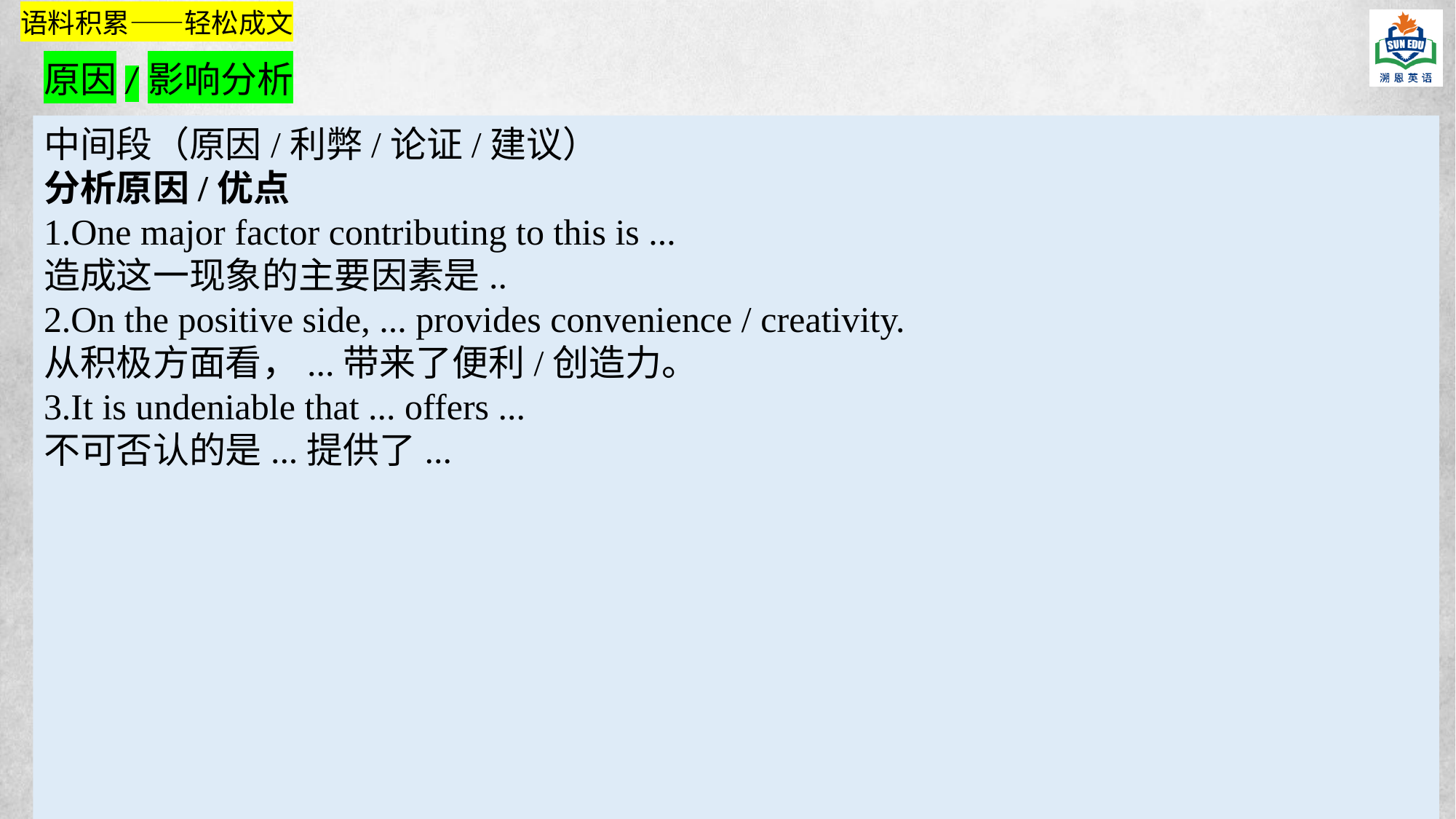

语料积累——轻松成文
原因/影响分析
中间段（原因/利弊/论证/建议）
分析原因/优点
1.One major factor contributing to this is ...
造成这一现象的主要因素是..
2.On the positive side, ... provides convenience / creativity.
从积极方面看，...带来了便利/创造力。
3.It is undeniable that ... offers ...
不可否认的是...提供了...